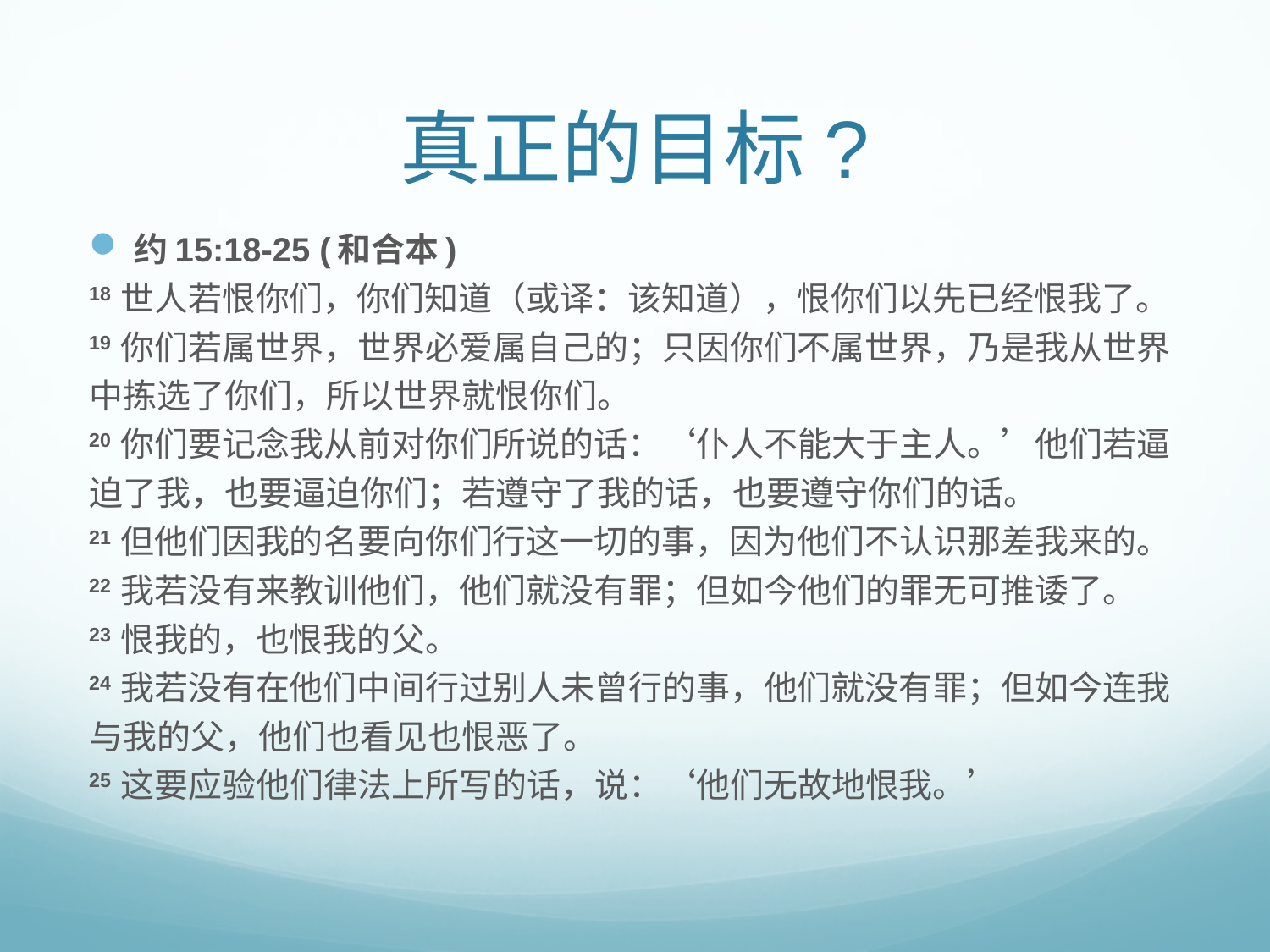

# 真正的目标?
约15:18-25 (和合本)
18 世人若恨你们，你们知道（或译：该知道），恨你们以先已经恨我了。
19 你们若属世界，世界必爱属自己的；只因你们不属世界，乃是我从世界中拣选了你们，所以世界就恨你们。
20 你们要记念我从前对你们所说的话：‘仆人不能大于主人。’他们若逼迫了我，也要逼迫你们；若遵守了我的话，也要遵守你们的话。
21 但他们因我的名要向你们行这一切的事，因为他们不认识那差我来的。
22 我若没有来教训他们，他们就没有罪；但如今他们的罪无可推诿了。
23 恨我的，也恨我的父。
24 我若没有在他们中间行过别人未曾行的事，他们就没有罪；但如今连我与我的父，他们也看见也恨恶了。
25 这要应验他们律法上所写的话，说：‘他们无故地恨我。’